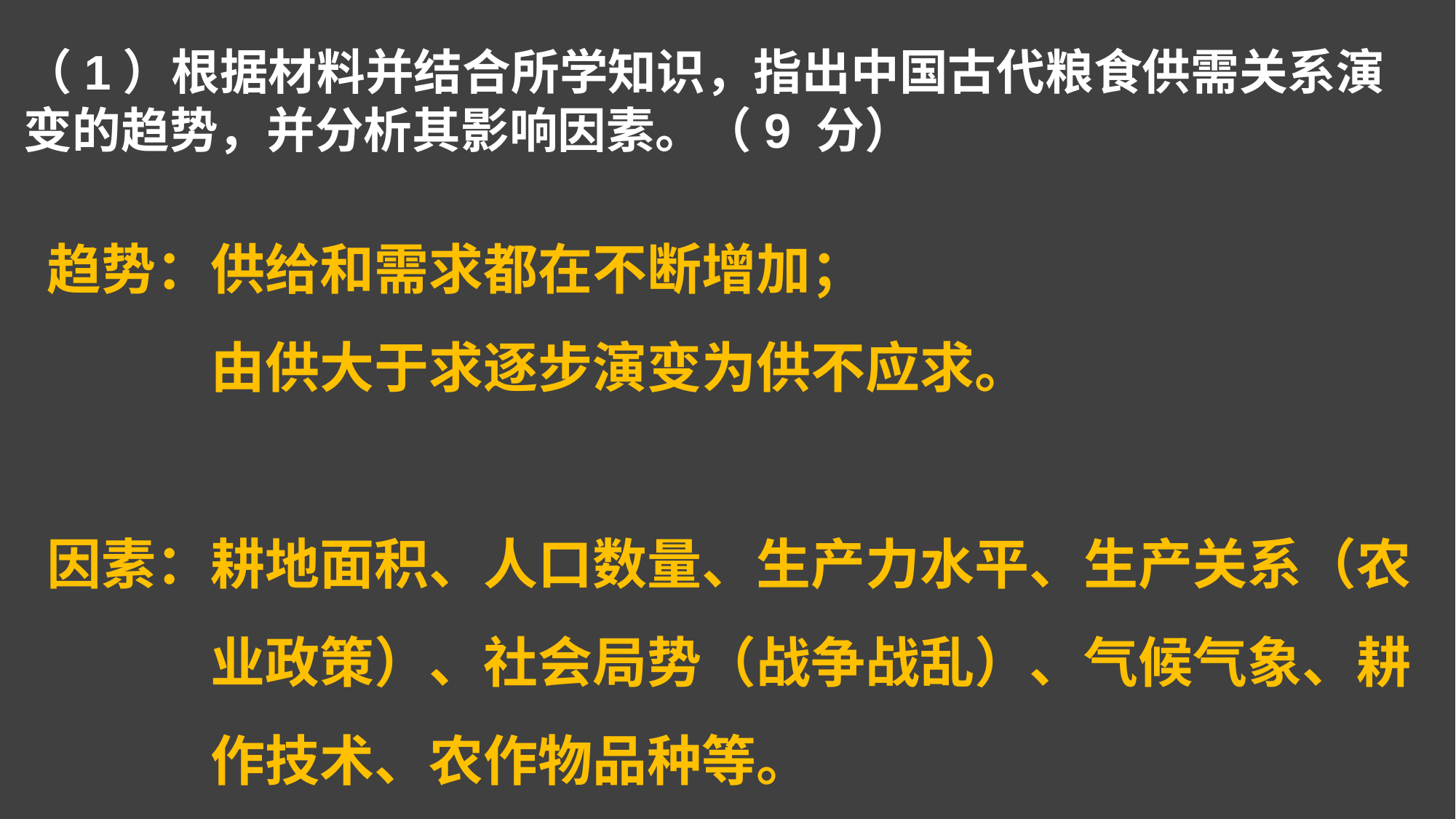

（1）根据材料并结合所学知识，指出中国古代粮食供需关系演变的趋势，并分析其影响因素。（9 分）
趋势：供给和需求都在不断增加；
　　　由供大于求逐步演变为供不应求。

因素：耕地面积、人口数量、生产力水平、生产关系（农
　　　业政策）、社会局势（战争战乱）、气候气象、耕
　　　作技术、农作物品种等。